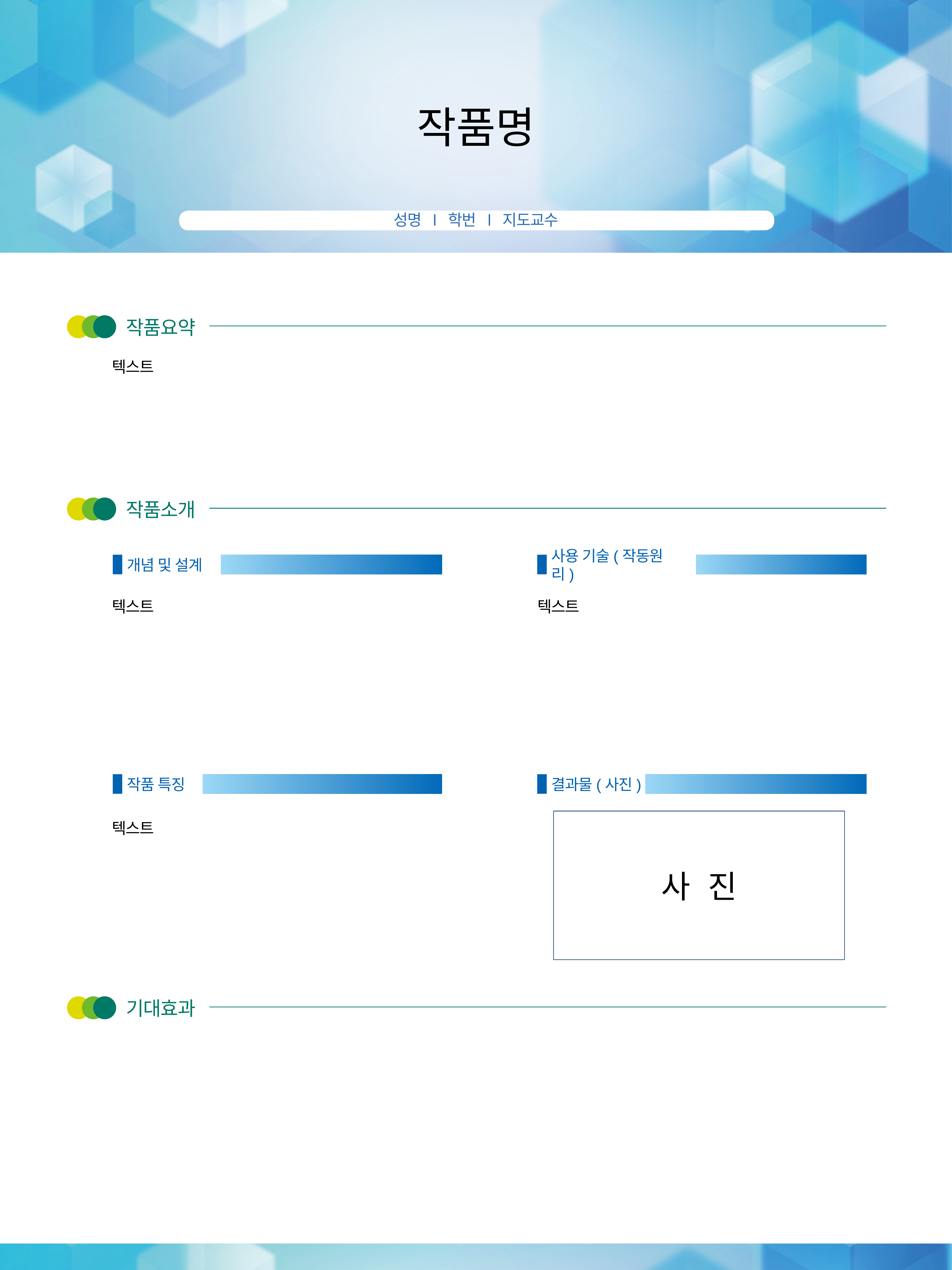

작품명
성명  l  학번  l  지도교수
텍스트
텍스트
텍스트
사  진
텍스트